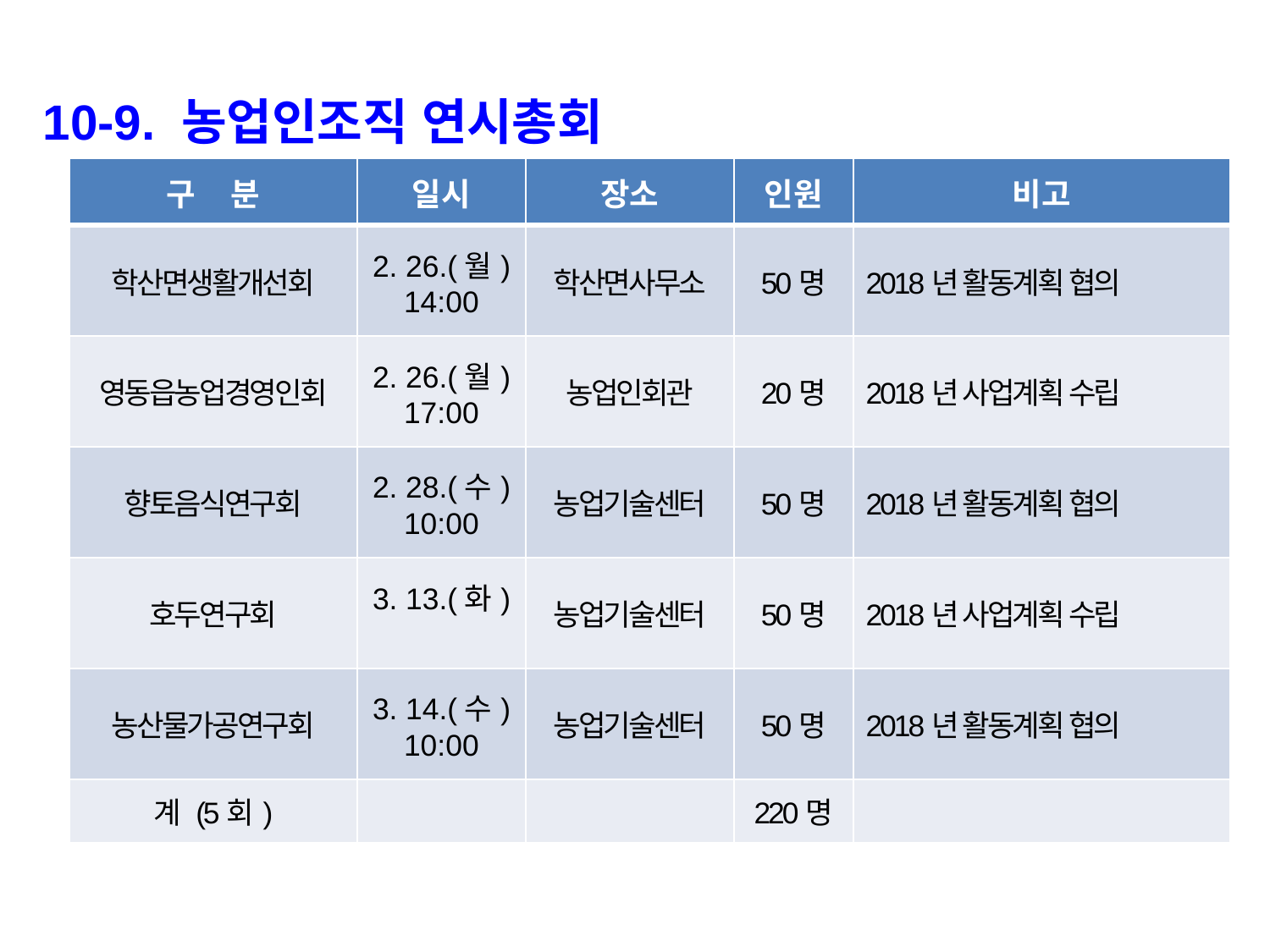

10-9. 농업인조직 연시총회
| 구 분 | 일시 | 장소 | 인원 | 비고 |
| --- | --- | --- | --- | --- |
| 학산면생활개선회 | 2. 26.(월) 14:00 | 학산면사무소 | 50명 | 2018년 활동계획 협의 |
| 영동읍농업경영인회 | 2. 26.(월) 17:00 | 농업인회관 | 20명 | 2018년 사업계획 수립 |
| 향토음식연구회 | 2. 28.(수) 10:00 | 농업기술센터 | 50명 | 2018년 활동계획 협의 |
| 호두연구회 | 3. 13.(화) | 농업기술센터 | 50명 | 2018년 사업계획 수립 |
| 농산물가공연구회 | 3. 14.(수) 10:00 | 농업기술센터 | 50명 | 2018년 활동계획 협의 |
| 계 (5회) |  |  | 220명 |  |